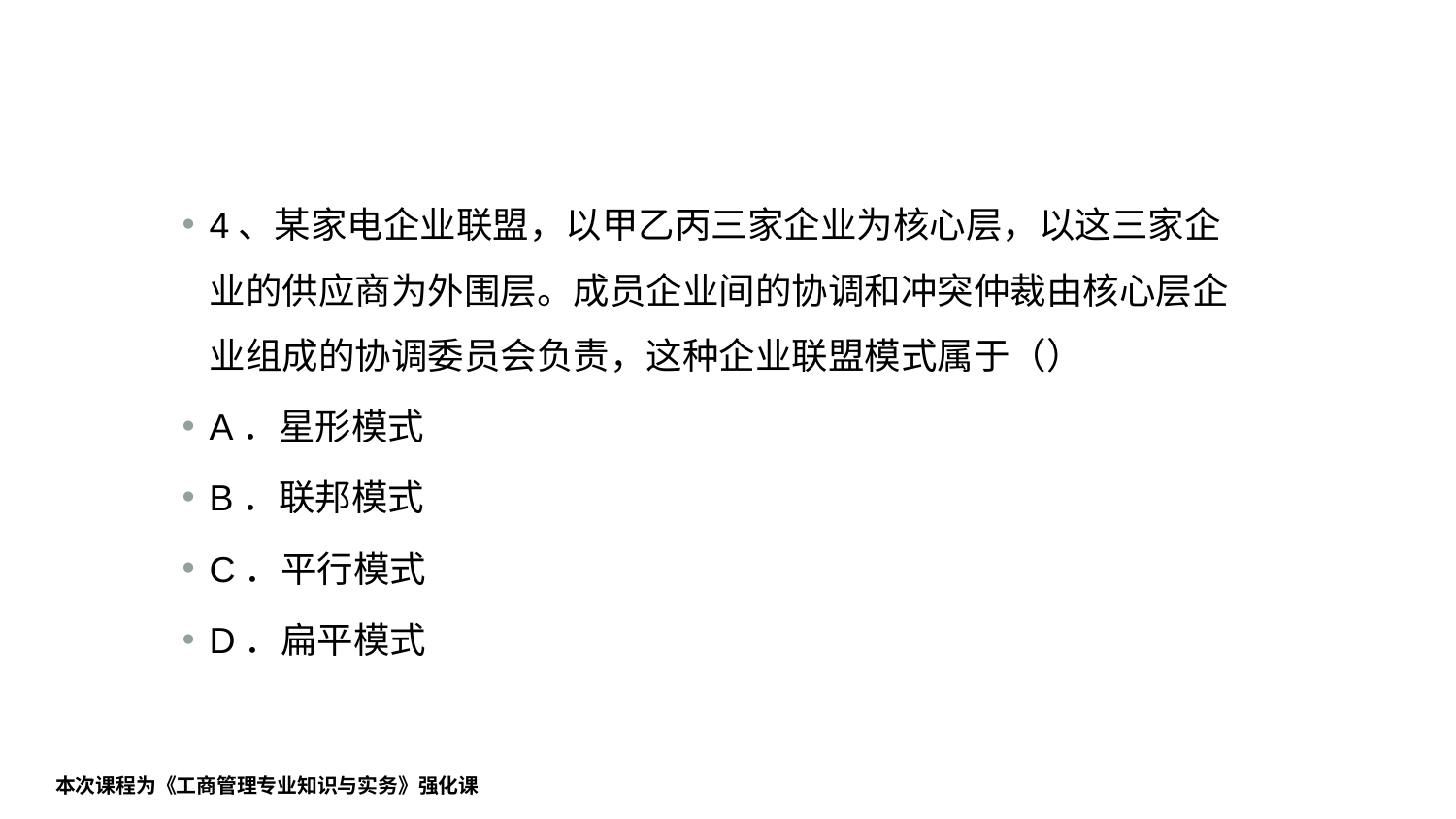

#
4、某家电企业联盟，以甲乙丙三家企业为核心层，以这三家企业的供应商为外围层。成员企业间的协调和冲突仲裁由核心层企业组成的协调委员会负责，这种企业联盟模式属于（）
A．星形模式
B．联邦模式
C．平行模式
D．扁平模式